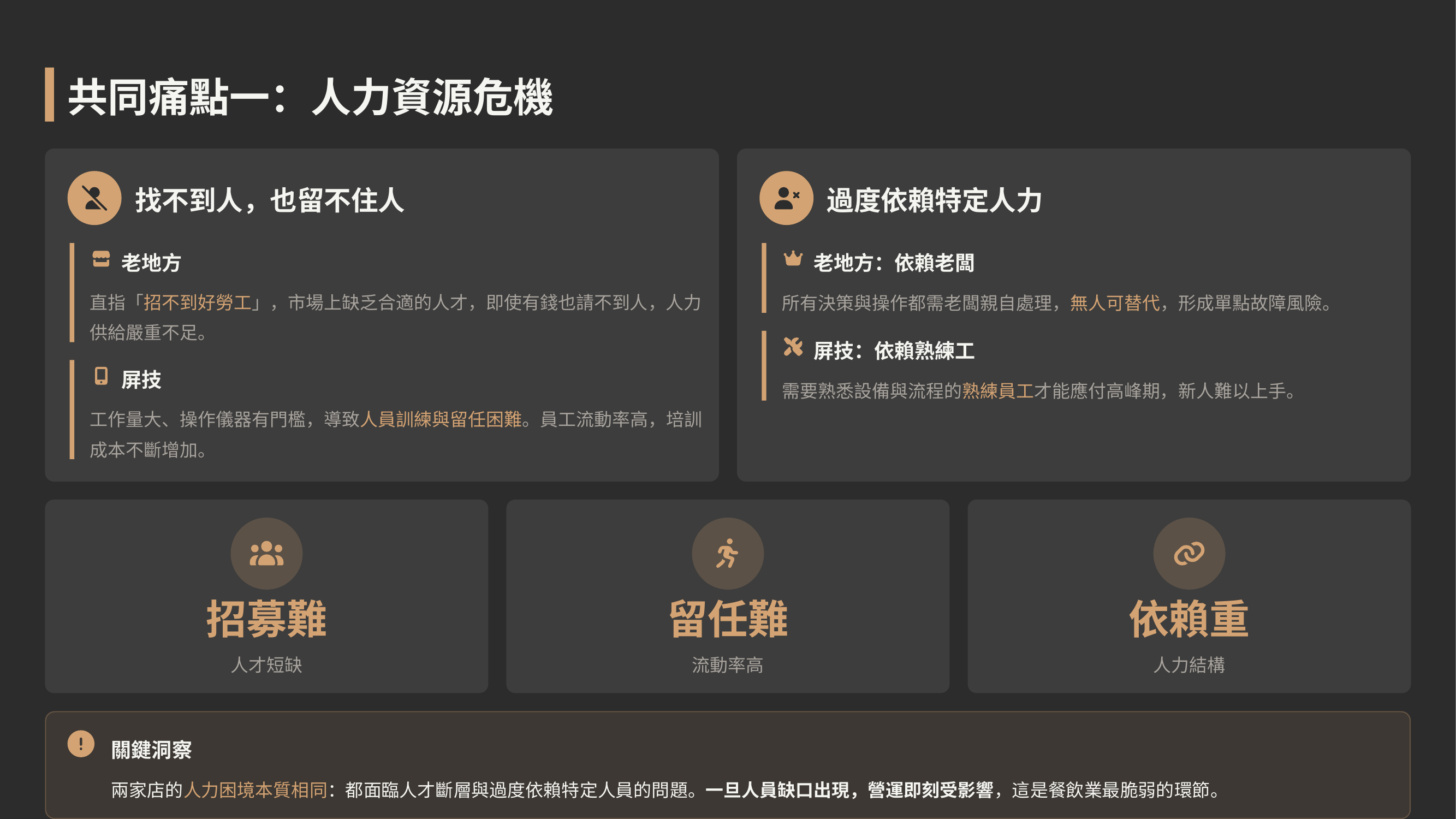

共同痛點一：人力資源危機

找不到人，也留不住人
過度依賴特定人力

老地方

老地方：依賴老闆

直指「招不到好勞工」，市場上缺乏合適的人才，即使有錢也請不到人，人力供給嚴重不足。
所有決策與操作都需老闆親自處理，無人可替代，形成單點故障風險。

屏技：依賴熟練工

屏技

需要熟悉設備與流程的熟練員工才能應付高峰期，新人難以上手。
工作量大、操作儀器有門檻，導致人員訓練與留任困難。員工流動率高，培訓成本不斷增加。

招募難
留任難
依賴重
人才短缺
流動率高
人力結構

關鍵洞察
兩家店的人力困境本質相同：都面臨人才斷層與過度依賴特定人員的問題。一旦人員缺口出現，營運即刻受影響，這是餐飲業最脆弱的環節。